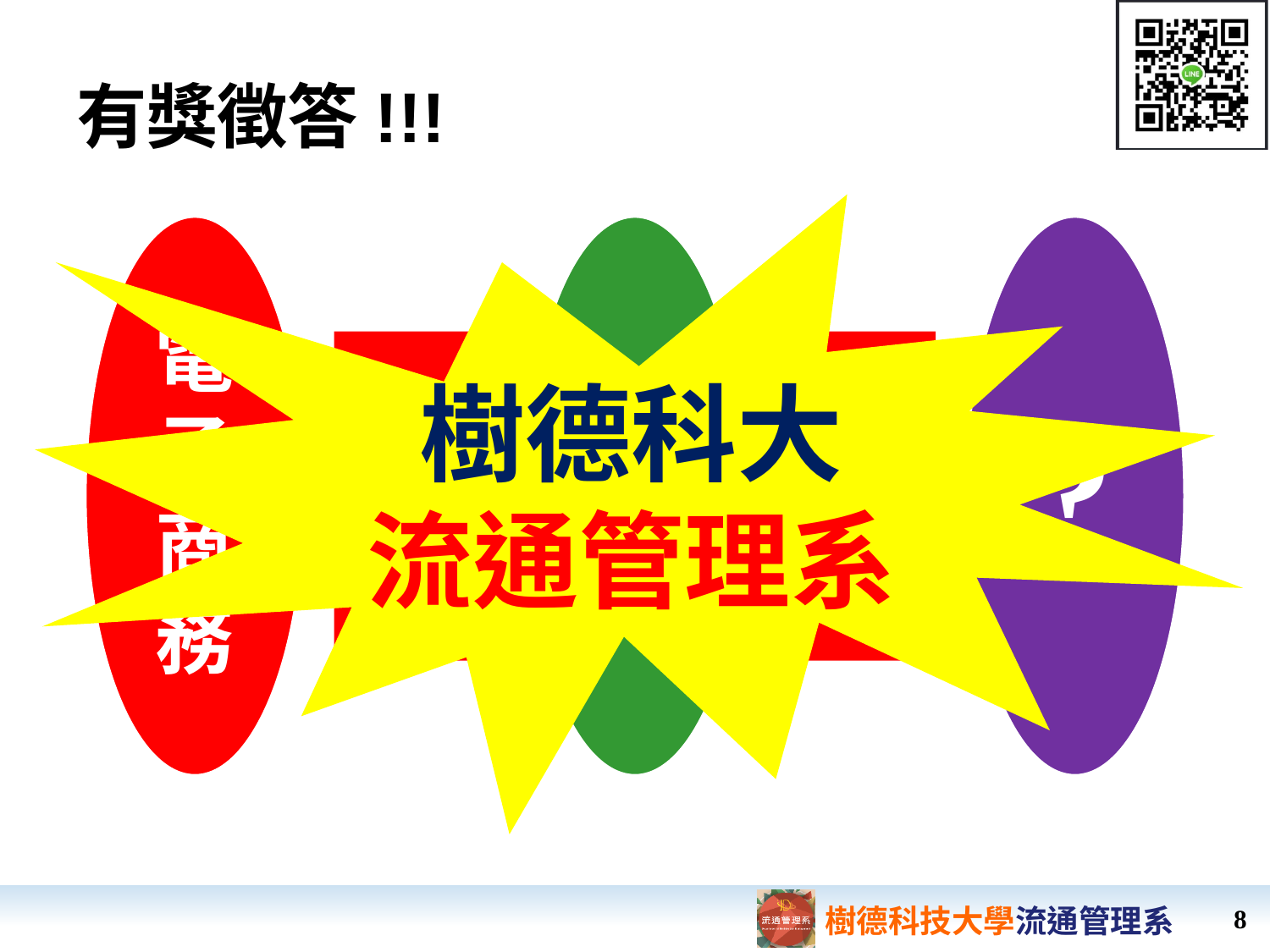

# 有獎徵答!!!
樹德科大
流通管理系
電子商務
物流
?